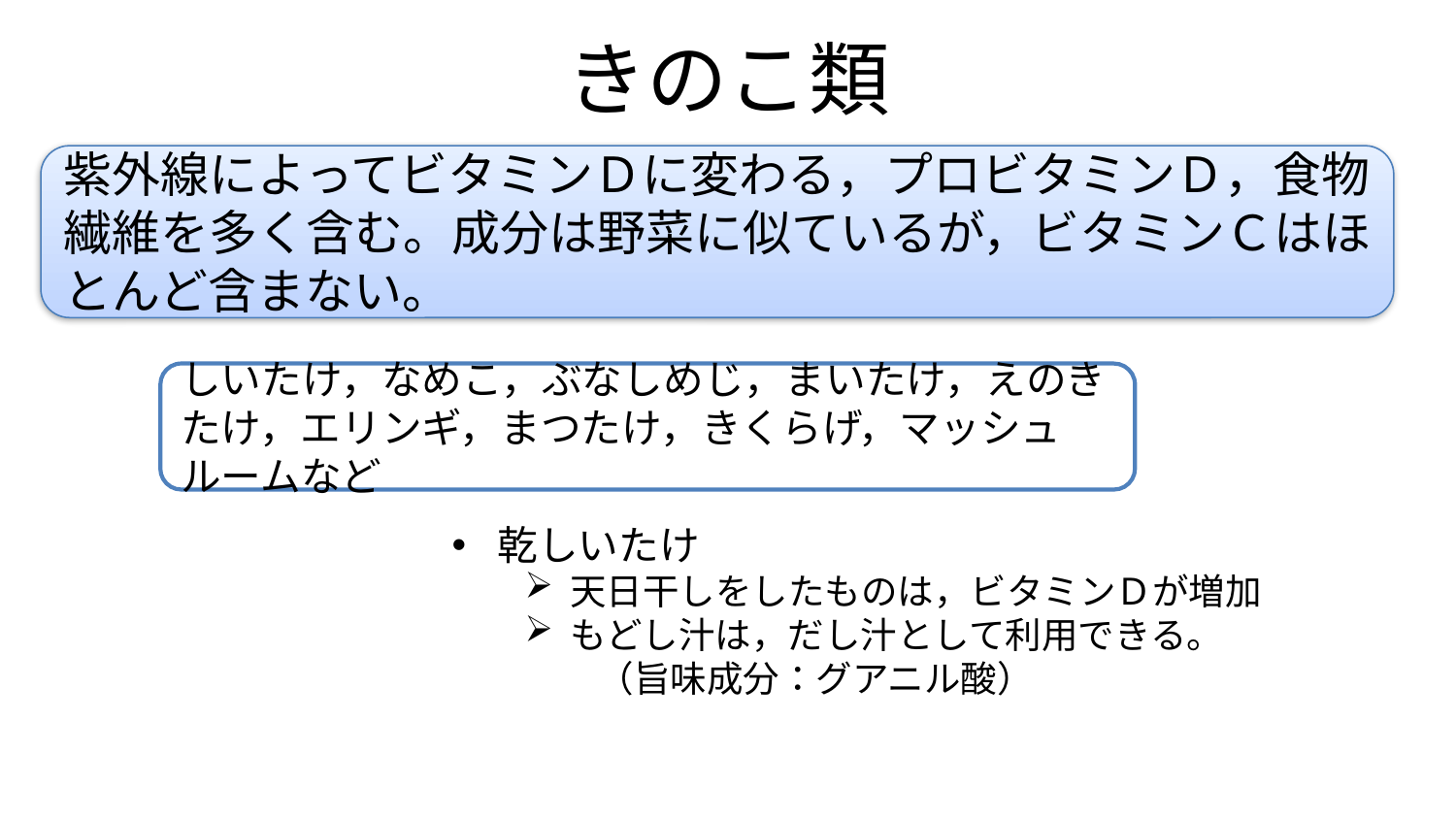

# きのこ類
紫外線によってビタミンＤに変わる，プロビタミンＤ，食物繊維を多く含む。成分は野菜に似ているが，ビタミンＣはほとんど含まない。
しいたけ，なめこ，ぶなしめじ，まいたけ，えのきたけ，エリンギ，まつたけ，きくらげ，マッシュルームなど
乾しいたけ
天日干しをしたものは，ビタミンＤが増加
もどし汁は，だし汁として利用できる。
　　（旨味成分：グアニル酸）